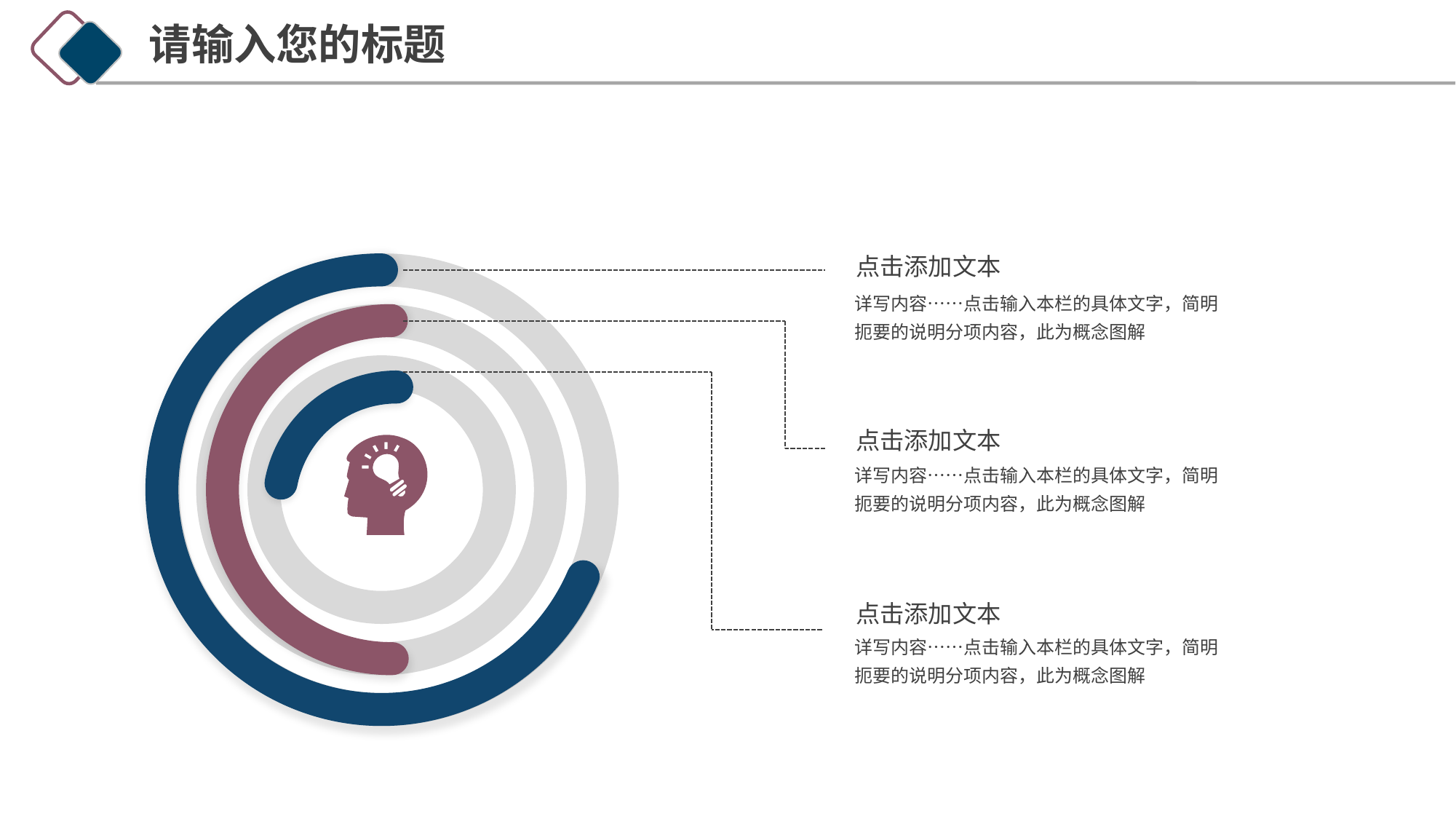

请输入您的标题
点击添加文本

详写内容……点击输入本栏的具体文字，简明扼要的说明分项内容，此为概念图解

点击添加文本

详写内容……点击输入本栏的具体文字，简明扼要的说明分项内容，此为概念图解
点击添加文本
详写内容……点击输入本栏的具体文字，简明扼要的说明分项内容，此为概念图解